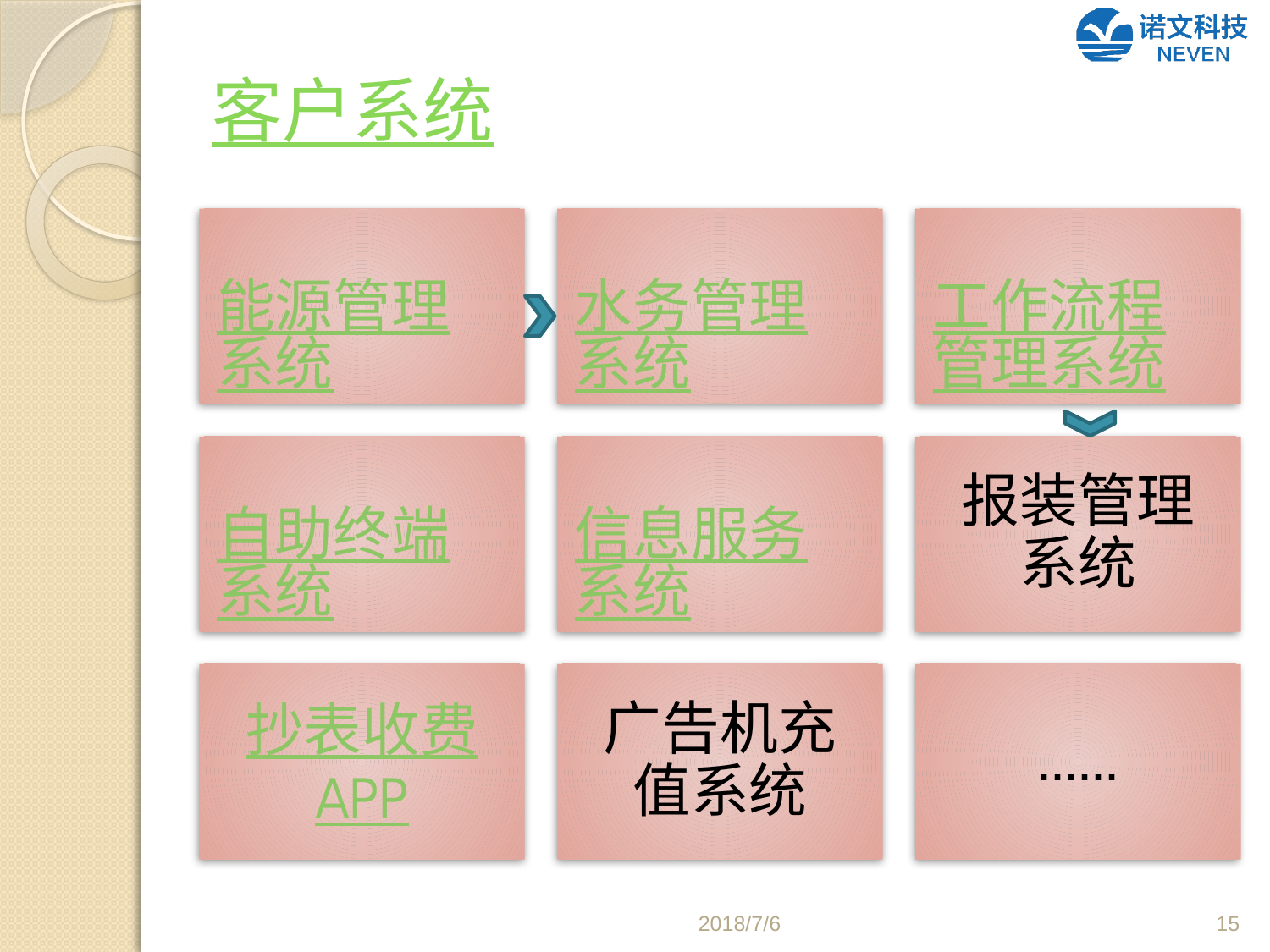

# 客户系统
能源管理系统
水务管理系统
工作流程管理系统
自助终端系统
信息服务系统
报装管理系统
抄表收费APP
广告机充值系统
……

2018/7/6
15